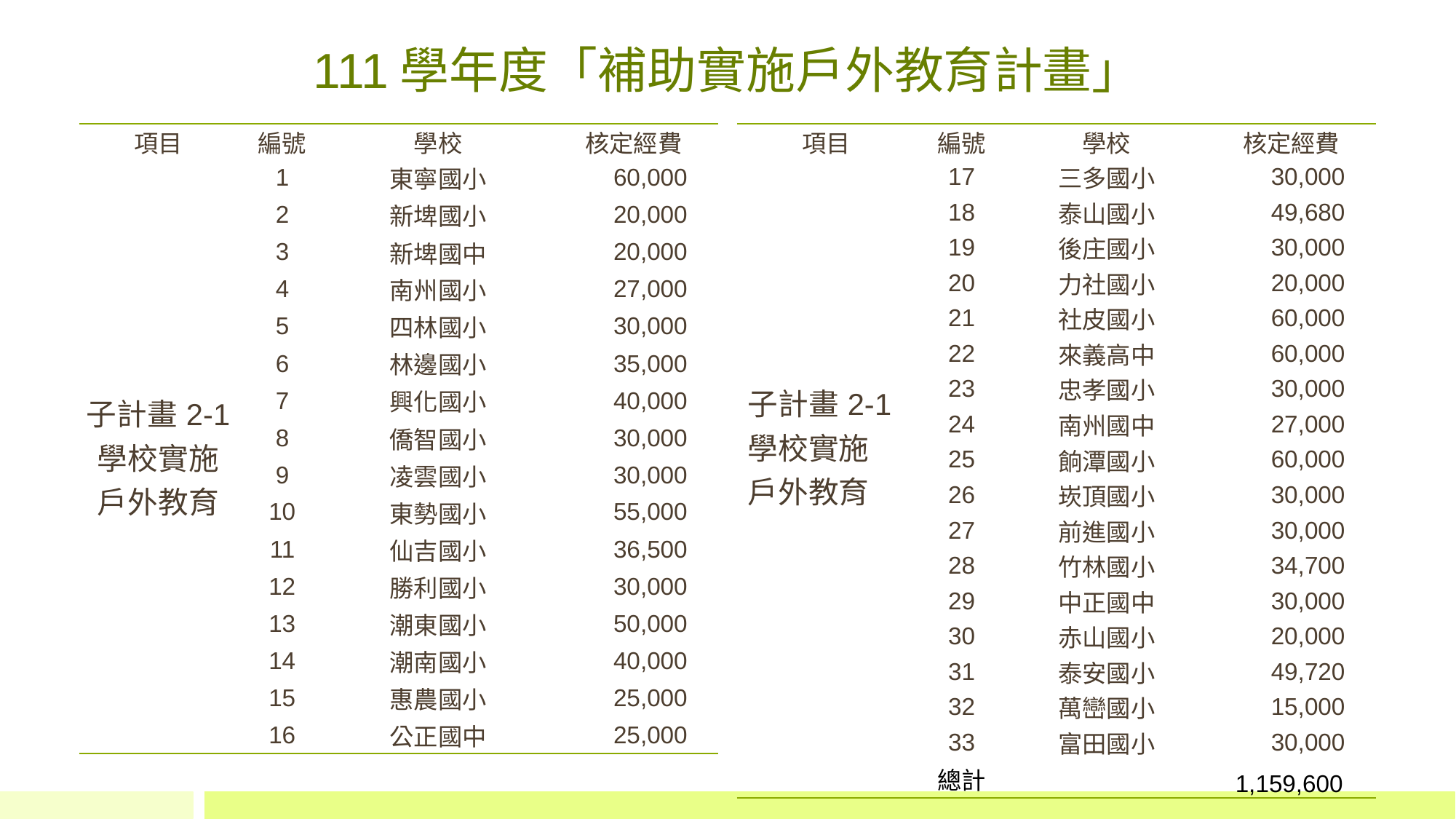

# 111學年度「補助實施戶外教育計畫」
| 項目 | 編號 | 學校 | 核定經費 |
| --- | --- | --- | --- |
| 子計畫2-1 學校實施 戶外教育 | 1 | 東寧國小 | 60,000 |
|  | 2 | 新埤國小 | 20,000 |
|  | 3 | 新埤國中 | 20,000 |
|  | 4 | 南州國小 | 27,000 |
|  | 5 | 四林國小 | 30,000 |
|  | 6 | 林邊國小 | 35,000 |
|  | 7 | 興化國小 | 40,000 |
|  | 8 | 僑智國小 | 30,000 |
|  | 9 | 凌雲國小 | 30,000 |
|  | 10 | 東勢國小 | 55,000 |
|  | 11 | 仙吉國小 | 36,500 |
|  | 12 | 勝利國小 | 30,000 |
|  | 13 | 潮東國小 | 50,000 |
|  | 14 | 潮南國小 | 40,000 |
|  | 15 | 惠農國小 | 25,000 |
|  | 16 | 公正國中 | 25,000 |
| 項目 | 編號 | 學校 | 核定經費 |
| --- | --- | --- | --- |
| 子計畫2-1 學校實施 戶外教育 | 17 | 三多國小 | 30,000 |
|  | 18 | 泰山國小 | 49,680 |
|  | 19 | 後庄國小 | 30,000 |
|  | 20 | 力社國小 | 20,000 |
|  | 21 | 社皮國小 | 60,000 |
|  | 22 | 來義高中 | 60,000 |
|  | 23 | 忠孝國小 | 30,000 |
|  | 24 | 南州國中 | 27,000 |
|  | 25 | 餉潭國小 | 60,000 |
|  | 26 | 崁頂國小 | 30,000 |
|  | 27 | 前進國小 | 30,000 |
|  | 28 | 竹林國小 | 34,700 |
|  | 29 | 中正國中 | 30,000 |
|  | 30 | 赤山國小 | 20,000 |
|  | 31 | 泰安國小 | 49,720 |
|  | 32 | 萬巒國小 | 15,000 |
|  | 33 | 富田國小 | 30,000 |
|  | 總計 |  | 1,159,600 |